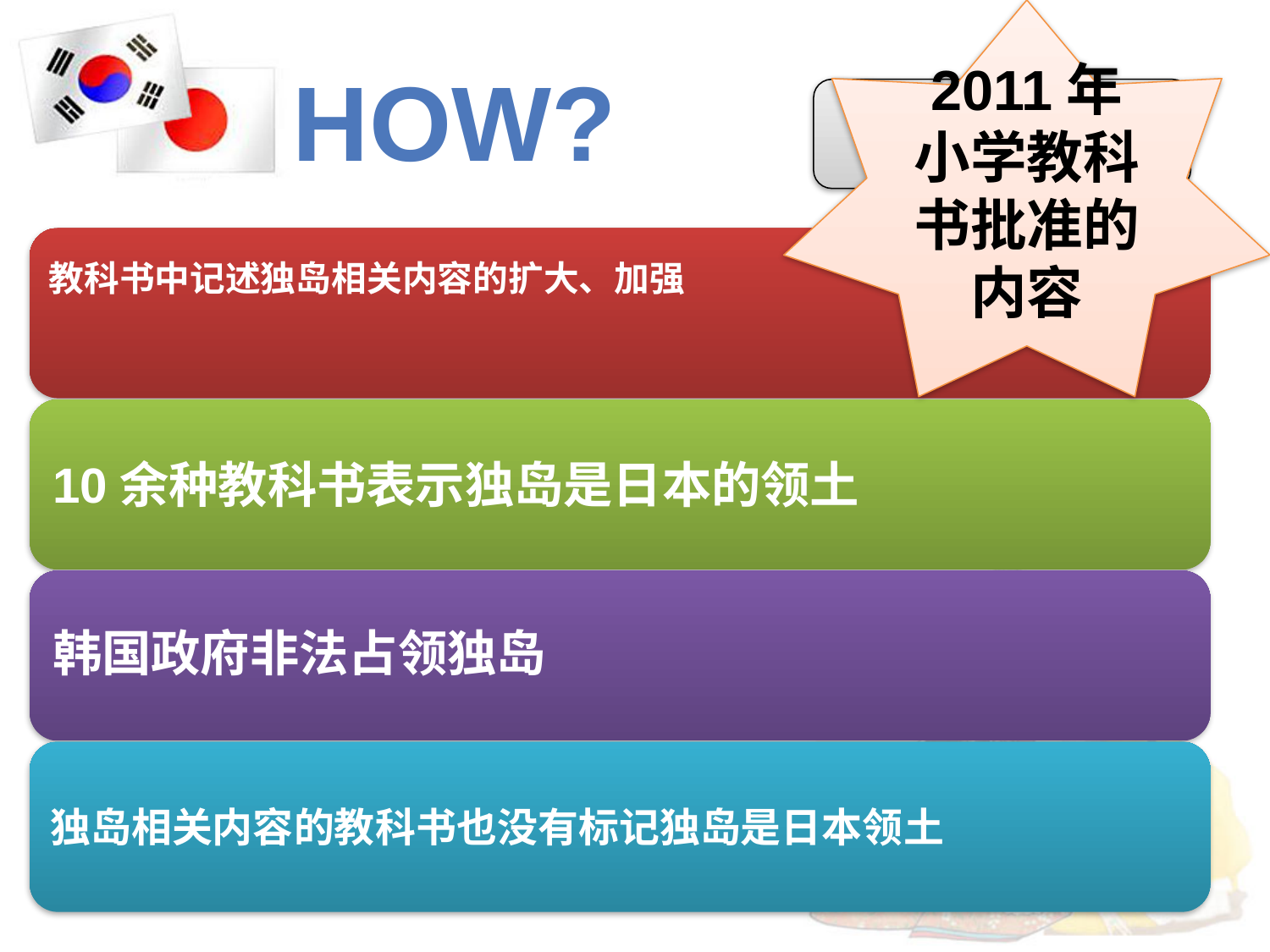

2011年小学教科书批准的内容
# how?
독도문제
教科书中记述独岛相关内容的扩大、加强

10余种教科书表示独岛是日本的领土

韩国政府非法占领独岛

独岛相关内容的教科书也没有标记独岛是日本领土